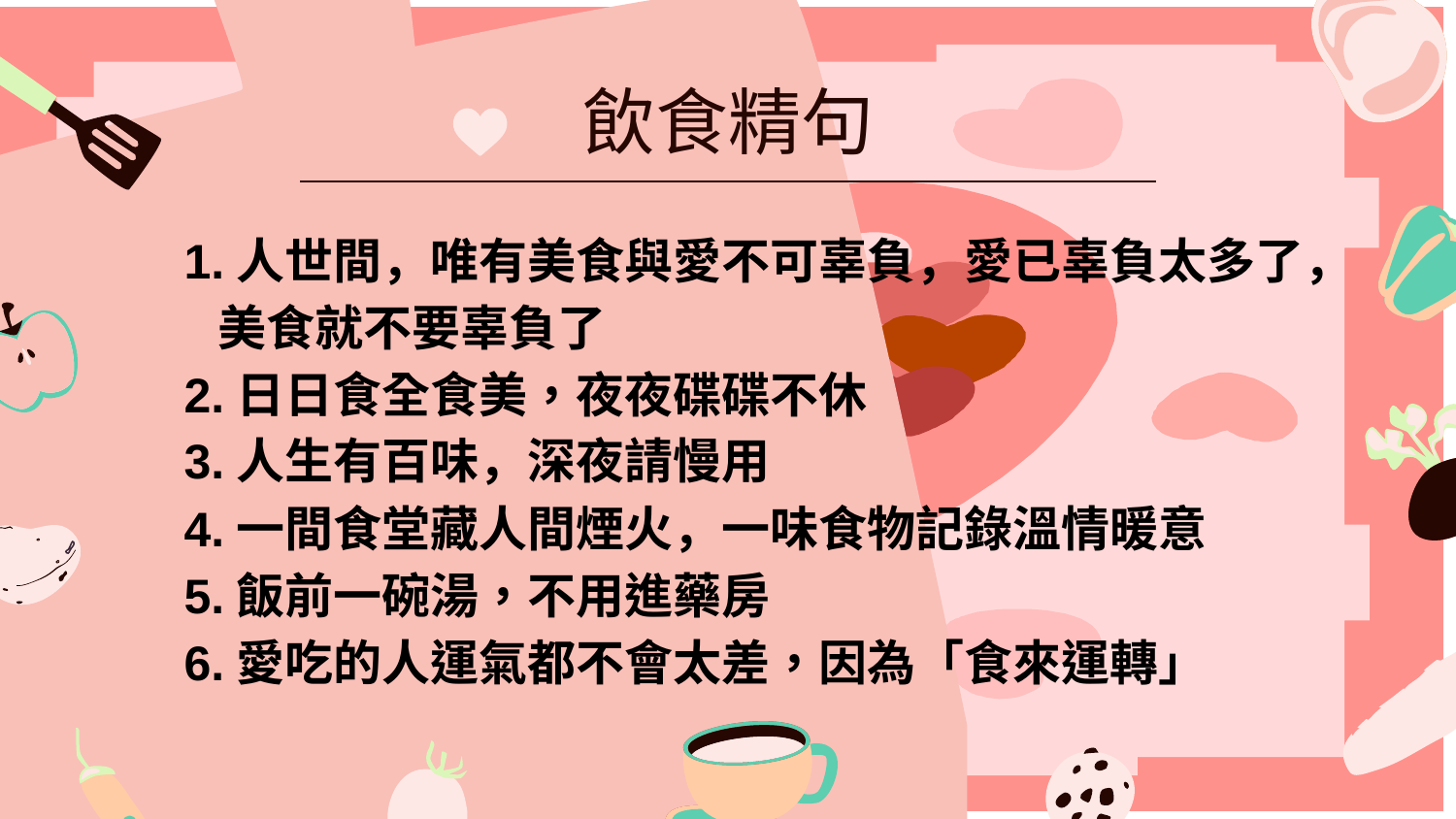

# 飲食精句

1.人世間，唯有美食與愛不可辜負，愛已辜負太多了，
  美食就不要辜負了
2.日日食全食美，夜夜碟碟不休
3.人生有百味，深夜請慢用
4.一間食堂藏人間煙火，一味食物記錄溫情暖意
5.飯前一碗湯，不用進藥房
6.愛吃的人運氣都不會太差，因為「食來運轉」